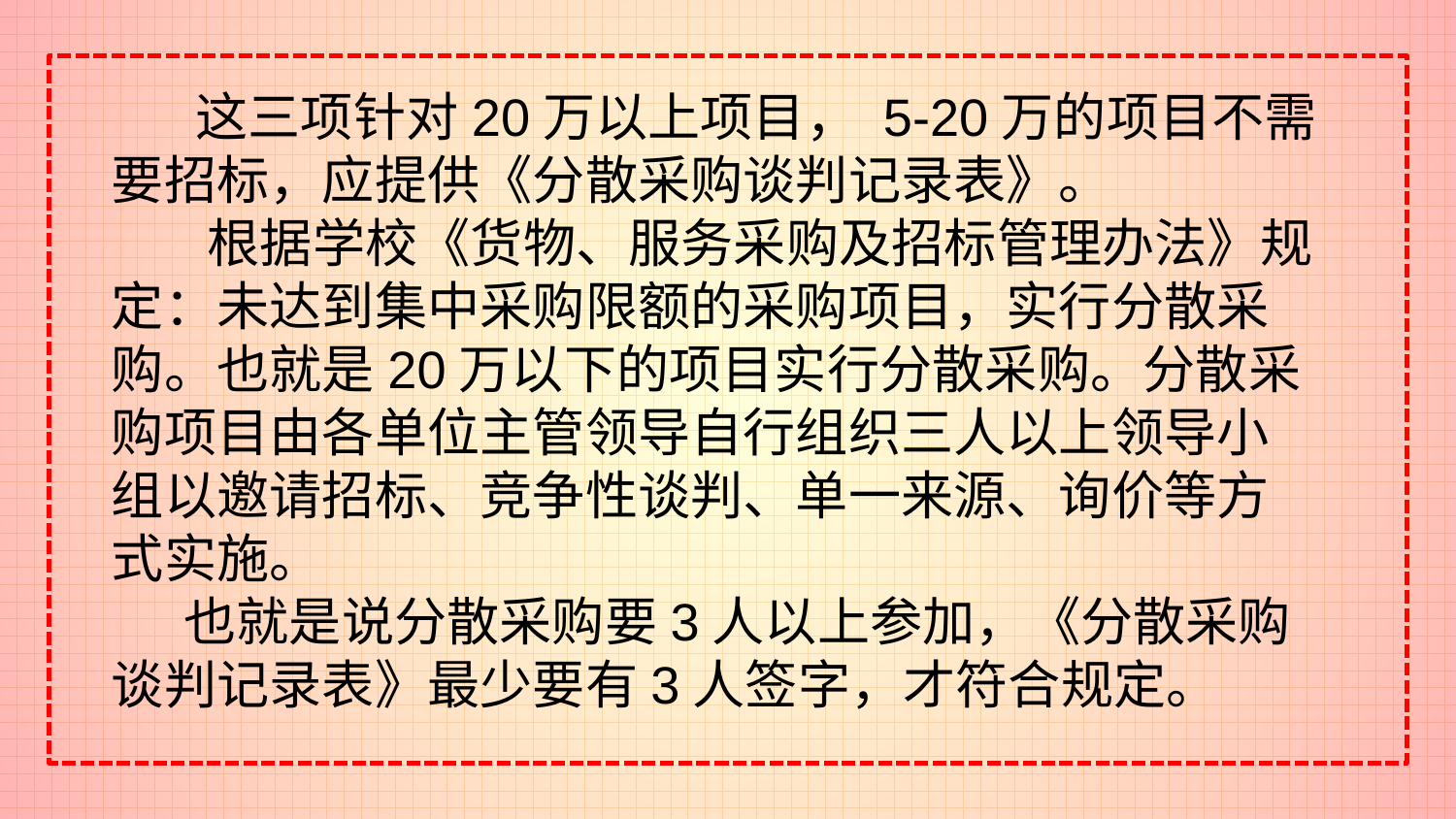

这三项针对20万以上项目， 5-20万的项目不需要招标，应提供《分散采购谈判记录表》。
       根据学校《货物、服务采购及招标管理办法》规定：未达到集中采购限额的采购项目，实行分散采购。也就是20万以下的项目实行分散采购。分散采购项目由各单位主管领导自行组织三人以上领导小组以邀请招标、竞争性谈判、单一来源、询价等方式实施。
     也就是说分散采购要3人以上参加，《分散采购谈判记录表》最少要有3人签字，才符合规定。